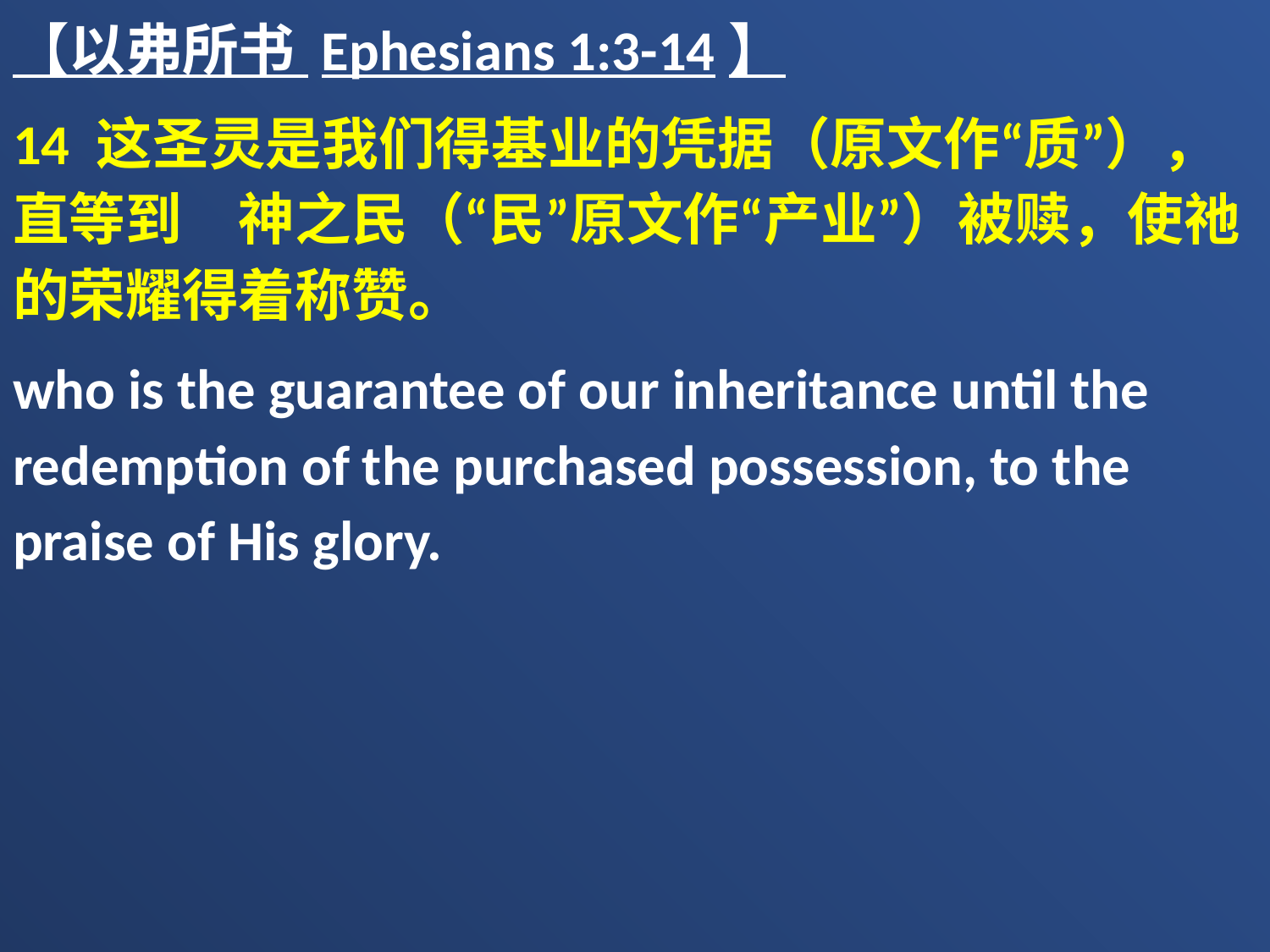

【以弗所书 Ephesians 1:3-14】
14 这圣灵是我们得基业的凭据（原文作“质”），直等到　神之民（“民”原文作“产业”）被赎，使祂的荣耀得着称赞。
who is the guarantee of our inheritance until the redemption of the purchased possession, to the praise of His glory.